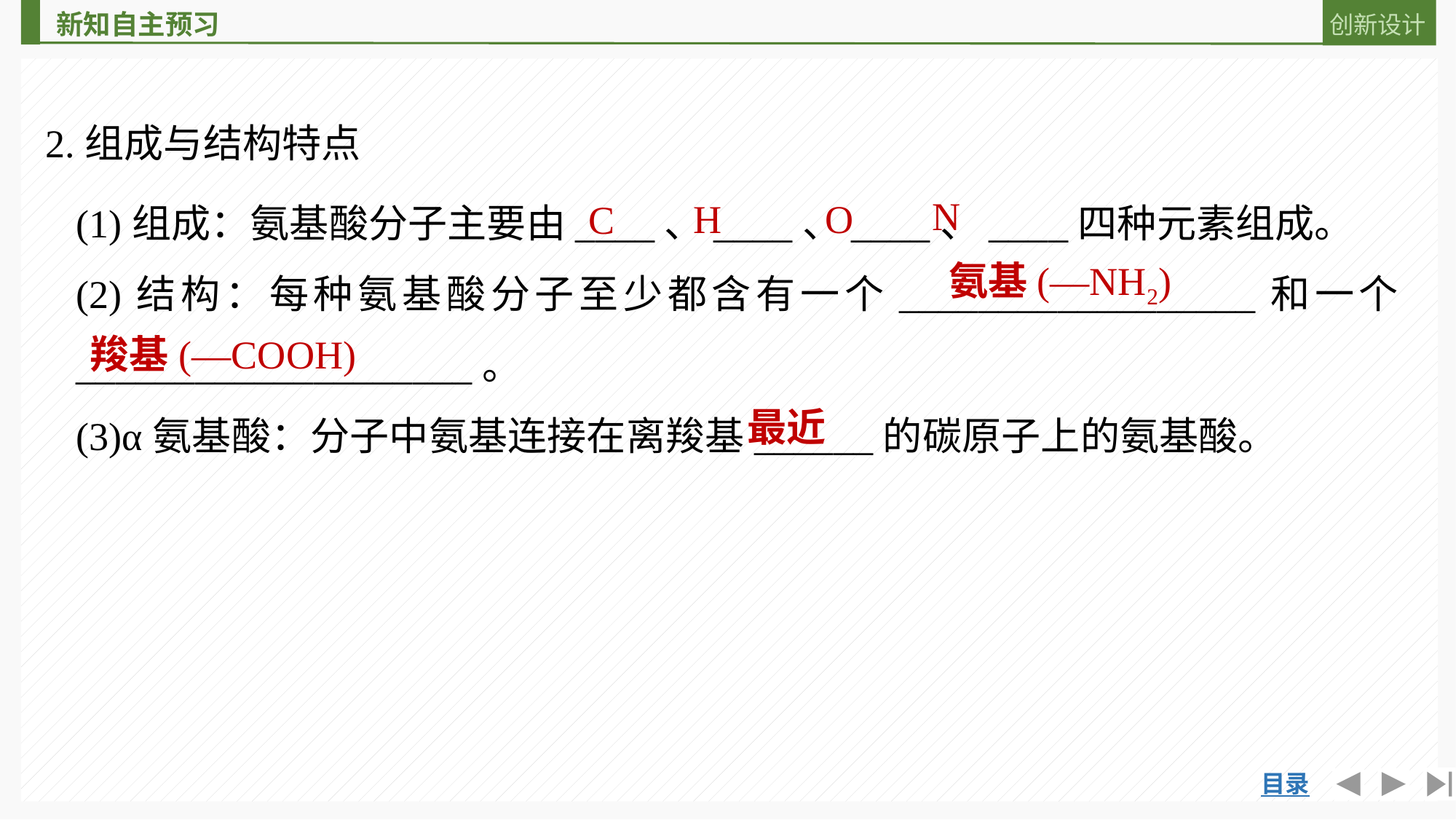

2.组成与结构特点
(1)组成：氨基酸分子主要由____、____、____、____四种元素组成。
(2)结构：每种氨基酸分子至少都含有一个__________________和一个____________________。
(3)α­氨基酸：分子中氨基连接在离羧基______的碳原子上的氨基酸。
N
H
O
C
氨基(—NH2)
羧基(—COOH)
最近